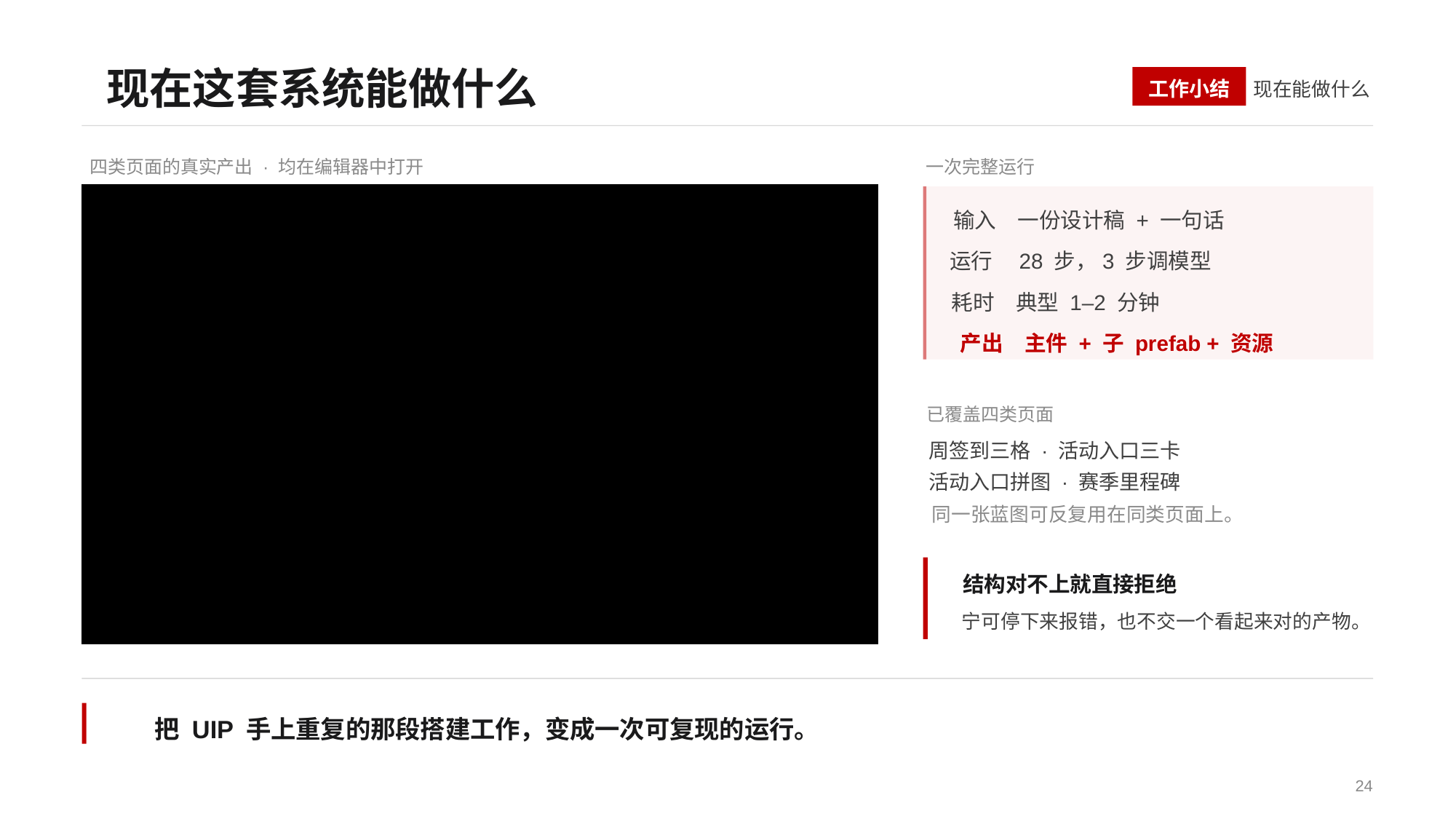

现在这套系统能做什么

工作小结
现在能做什么

四类页面的真实产出 · 均在编辑器中打开
一次完整运行

输入　一份设计稿 + 一句话
运行　28 步，3 步调模型
耗时　典型 1–2 分钟
产出　主件 + 子 prefab + 资源
已覆盖四类页面
周签到三格 · 活动入口三卡
活动入口拼图 · 赛季里程碑
同一张蓝图可反复用在同类页面上。

结构对不上就直接拒绝
宁可停下来报错，也不交一个看起来对的产物。

把 UIP 手上重复的那段搭建工作，变成一次可复现的运行。
24